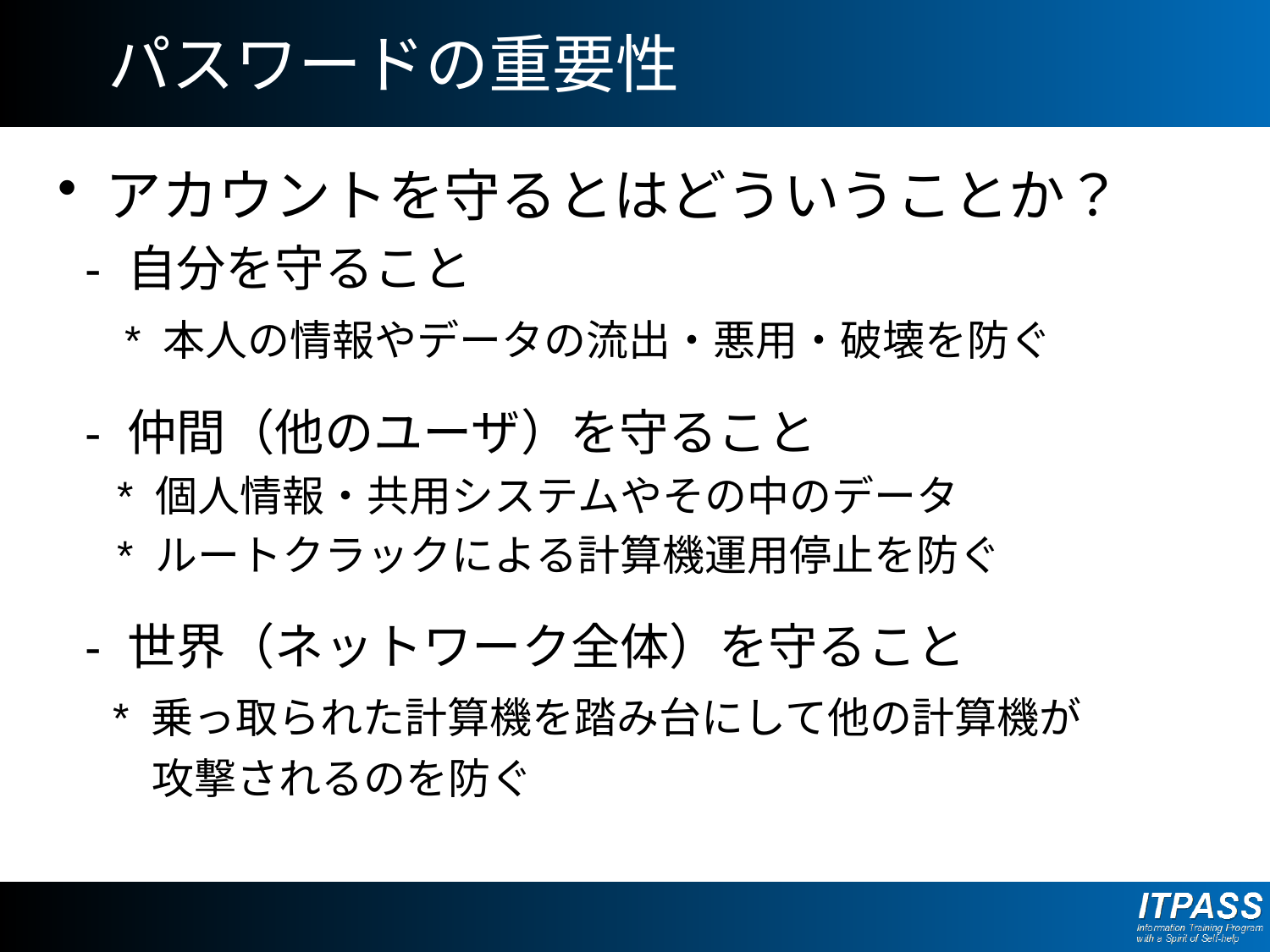

# パスワードの重要性
アカウントを守るとはどういうことか？
  - 自分を守ること
     * 本人の情報やデータの流出・悪用・破壊を防ぐ

  - 仲間（他のユーザ）を守ること
     * 個人情報・共用システムやその中のデータ
     * ルートクラックによる計算機運用停止を防ぐ

  - 世界（ネットワーク全体）を守ること
    * 乗っ取られた計算機を踏み台にして他の計算機が
　　 攻撃されるのを防ぐ